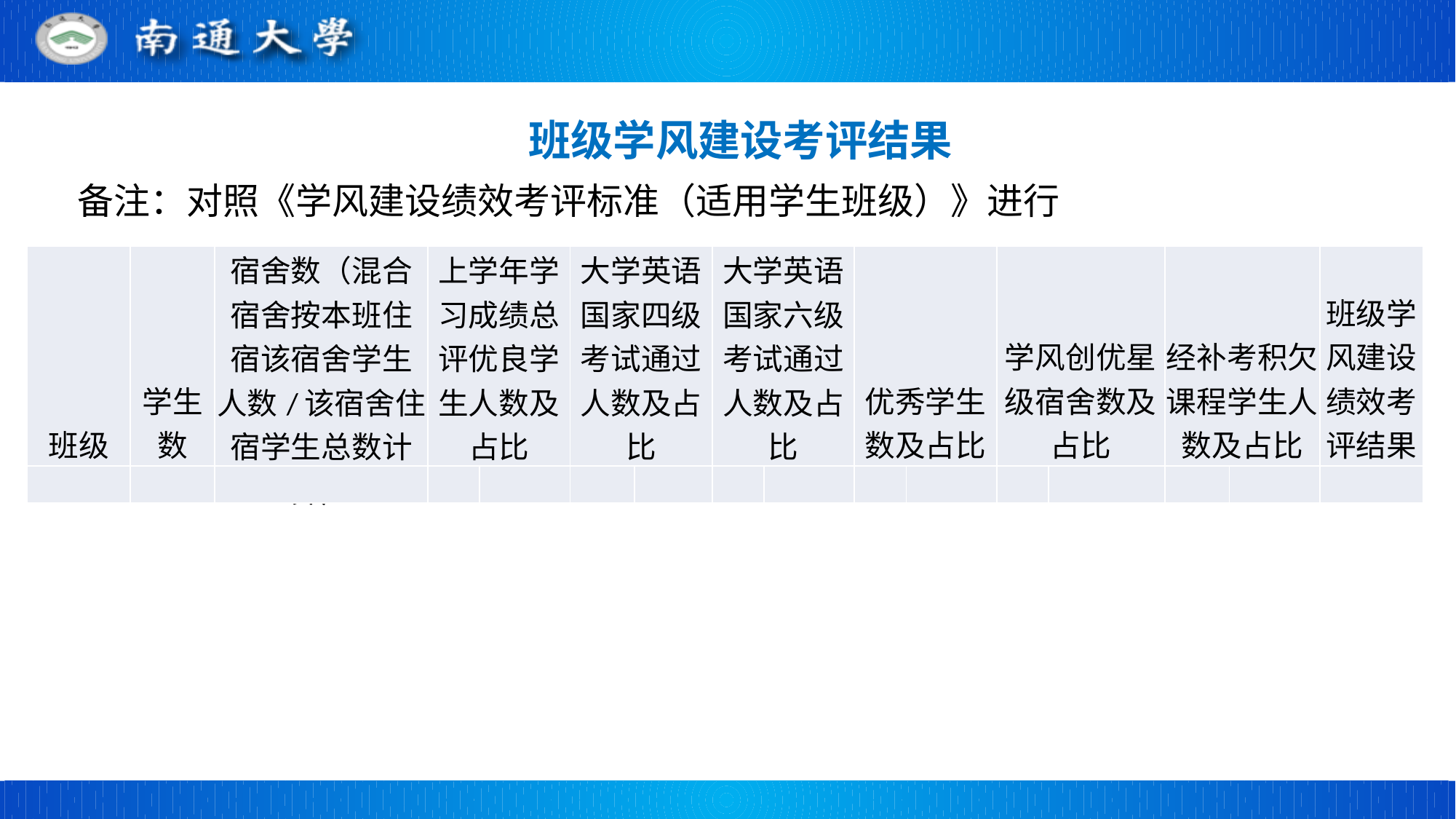

班级学风建设考评结果
备注：对照《学风建设绩效考评标准（适用学生班级）》进行
| 班级 | 学生数 | 宿舍数（混合宿舍按本班住宿该宿舍学生人数/该宿舍住宿学生总数计算） | 上学年学习成绩总评优良学生人数及占比 |  | 大学英语国家四级考试通过人数及占比 |  | 大学英语国家六级考试通过人数及占比 |  | 优秀学生数及占比 |  | 学风创优星级宿舍数及占比 |  | 经补考积欠课程学生人数及占比 |  | 班级学风建设绩效考评结果 |
| --- | --- | --- | --- | --- | --- | --- | --- | --- | --- | --- | --- | --- | --- | --- | --- |
|  |  |  |  |  |  |  |  |  |  |  |  |  |  |  |  |